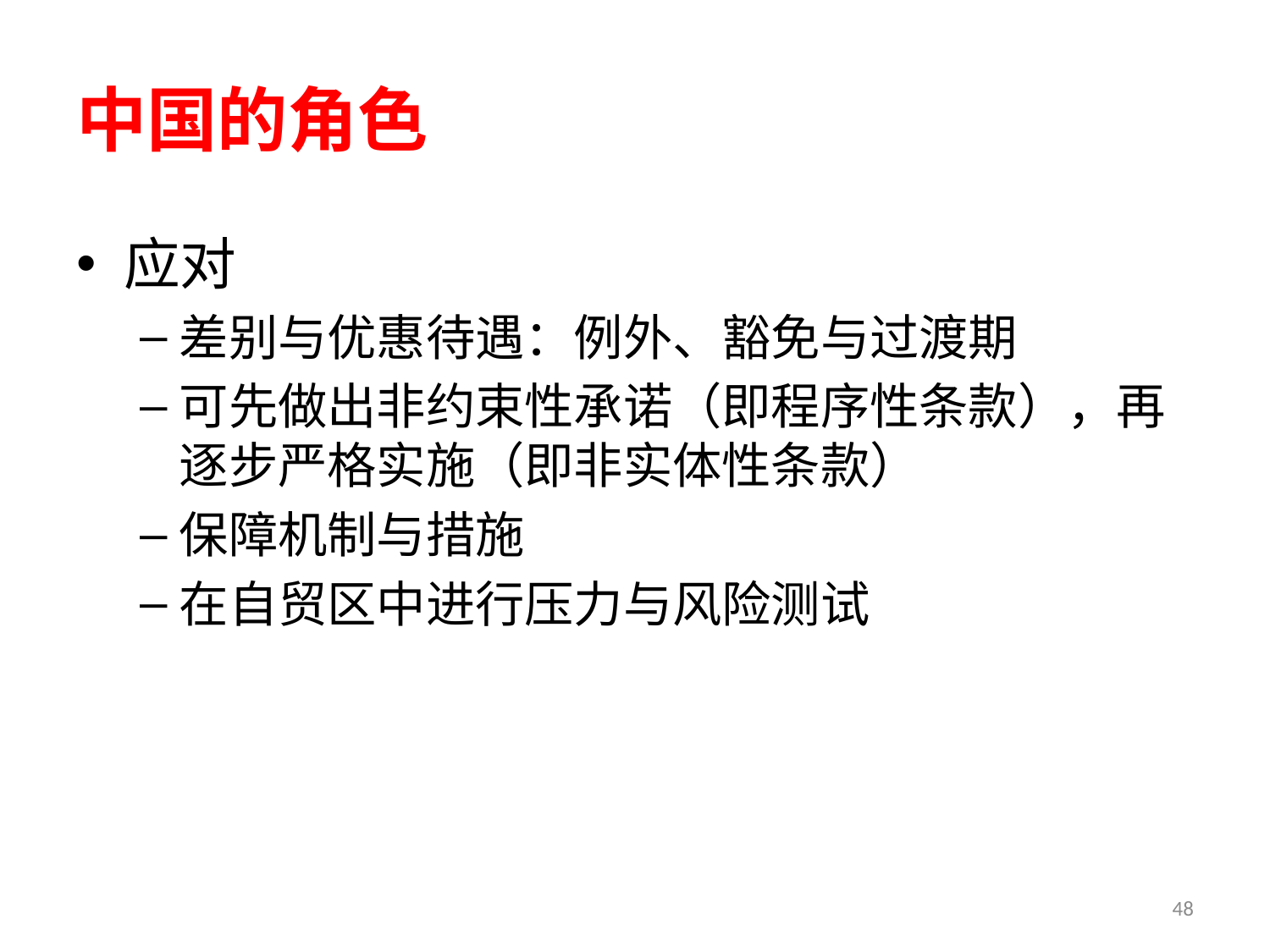

# 中国的角色
应对
差别与优惠待遇：例外、豁免与过渡期
可先做出非约束性承诺（即程序性条款），再逐步严格实施（即非实体性条款）
保障机制与措施
在自贸区中进行压力与风险测试

48